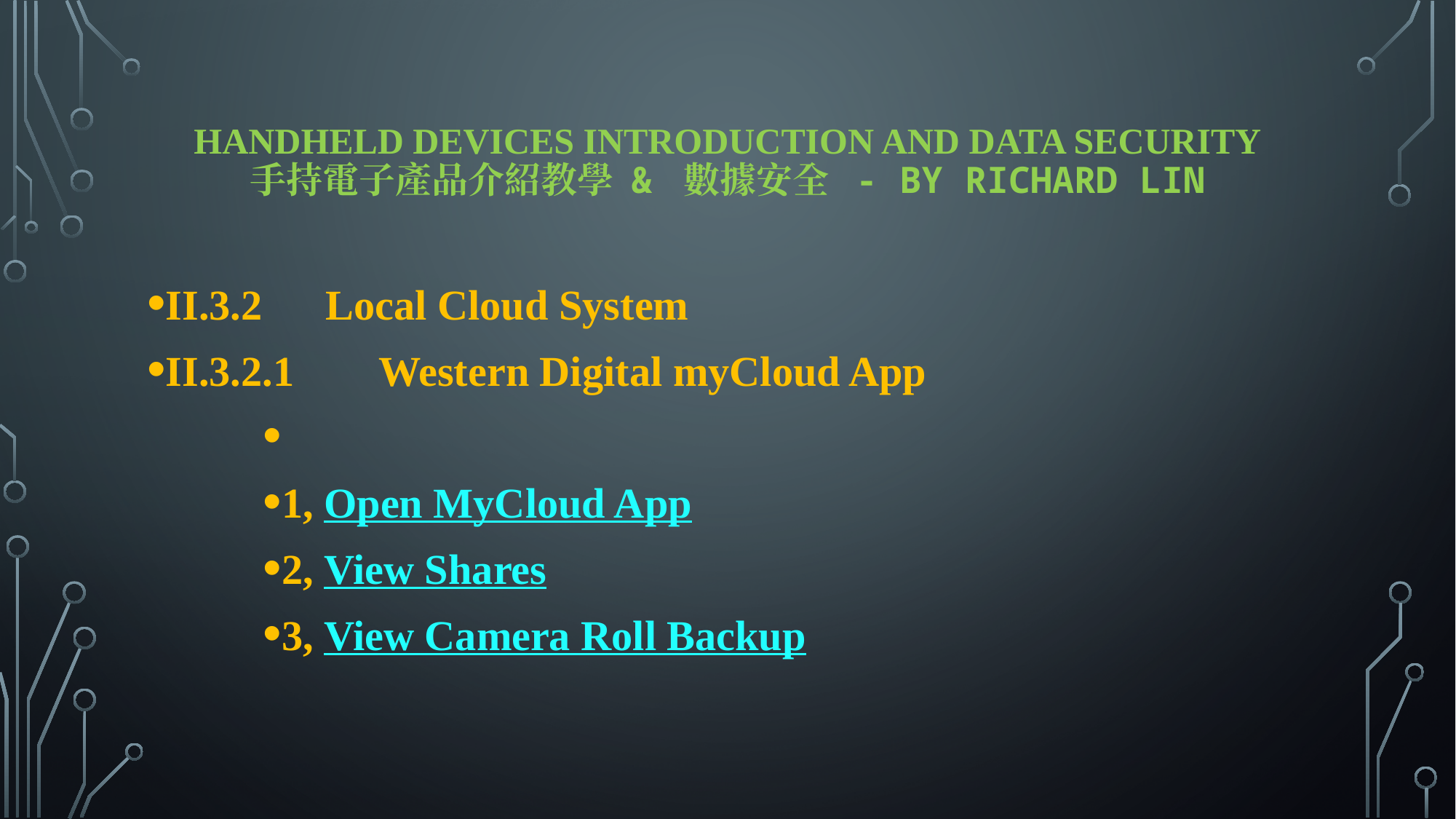

# Handheld Devices Introduction and Data Security 手持電子產品介紹教學 & 數據安全  - By Richard Lin
II.3.2      Local Cloud System
II.3.2.1        Western Digital myCloud App

1, Open MyCloud App
2, View Shares
3, View Camera Roll Backup